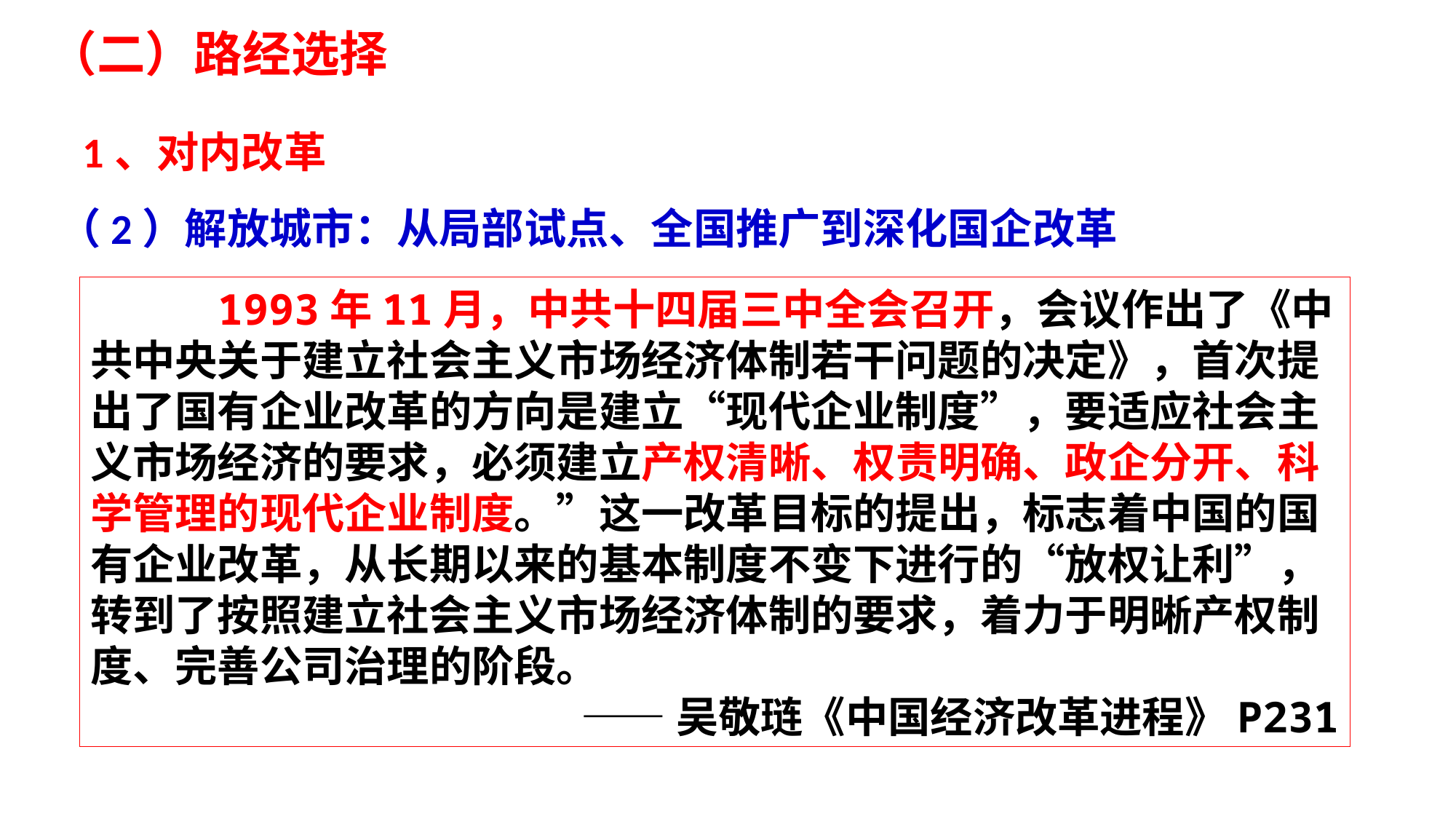

（二）路经选择
1、对内改革
（2）解放城市：从局部试点、全国推广到深化国企改革
     1993年11月，中共十四届三中全会召开，会议作出了《中共中央关于建立社会主义市场经济体制若干问题的决定》，首次提出了国有企业改革的方向是建立“现代企业制度”，要适应社会主义市场经济的要求，必须建立产权清晰、权责明确、政企分开、科学管理的现代企业制度。”这一改革目标的提出，标志着中国的国有企业改革，从长期以来的基本制度不变下进行的“放权让利”，转到了按照建立社会主义市场经济体制的要求，着力于明晰产权制度、完善公司治理的阶段。
——吴敬琏《中国经济改革进程》P231